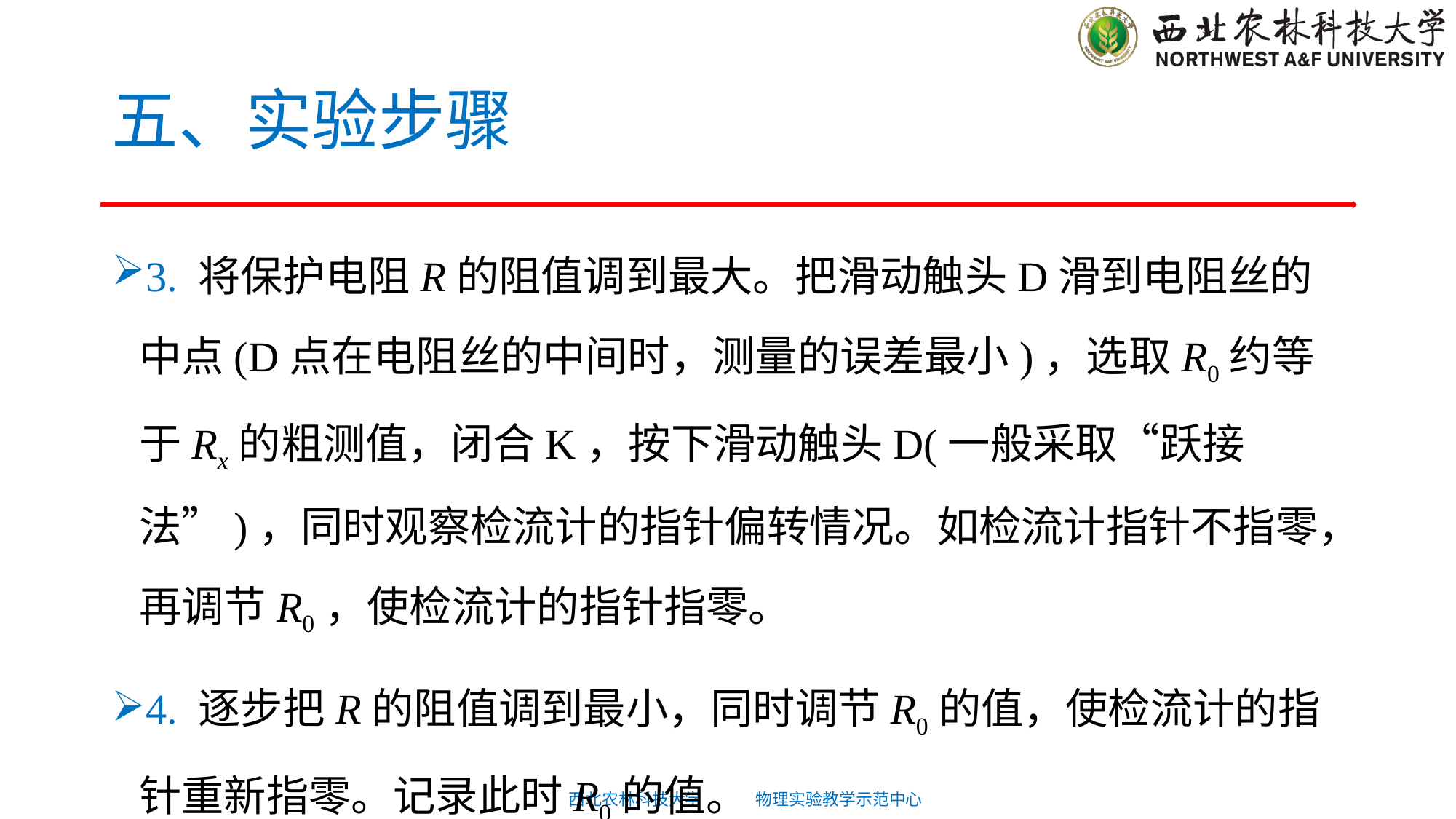

# 五、实验步骤
3. 将保护电阻R的阻值调到最大。把滑动触头D滑到电阻丝的中点(D点在电阻丝的中间时，测量的误差最小)，选取R0约等于Rx的粗测值，闭合K，按下滑动触头D(一般采取“跃接法”)，同时观察检流计的指针偏转情况。如检流计指针不指零，再调节R0，使检流计的指针指零。
4. 逐步把R的阻值调到最小，同时调节R0的值，使检流计的指针重新指零。记录此时R0的值。